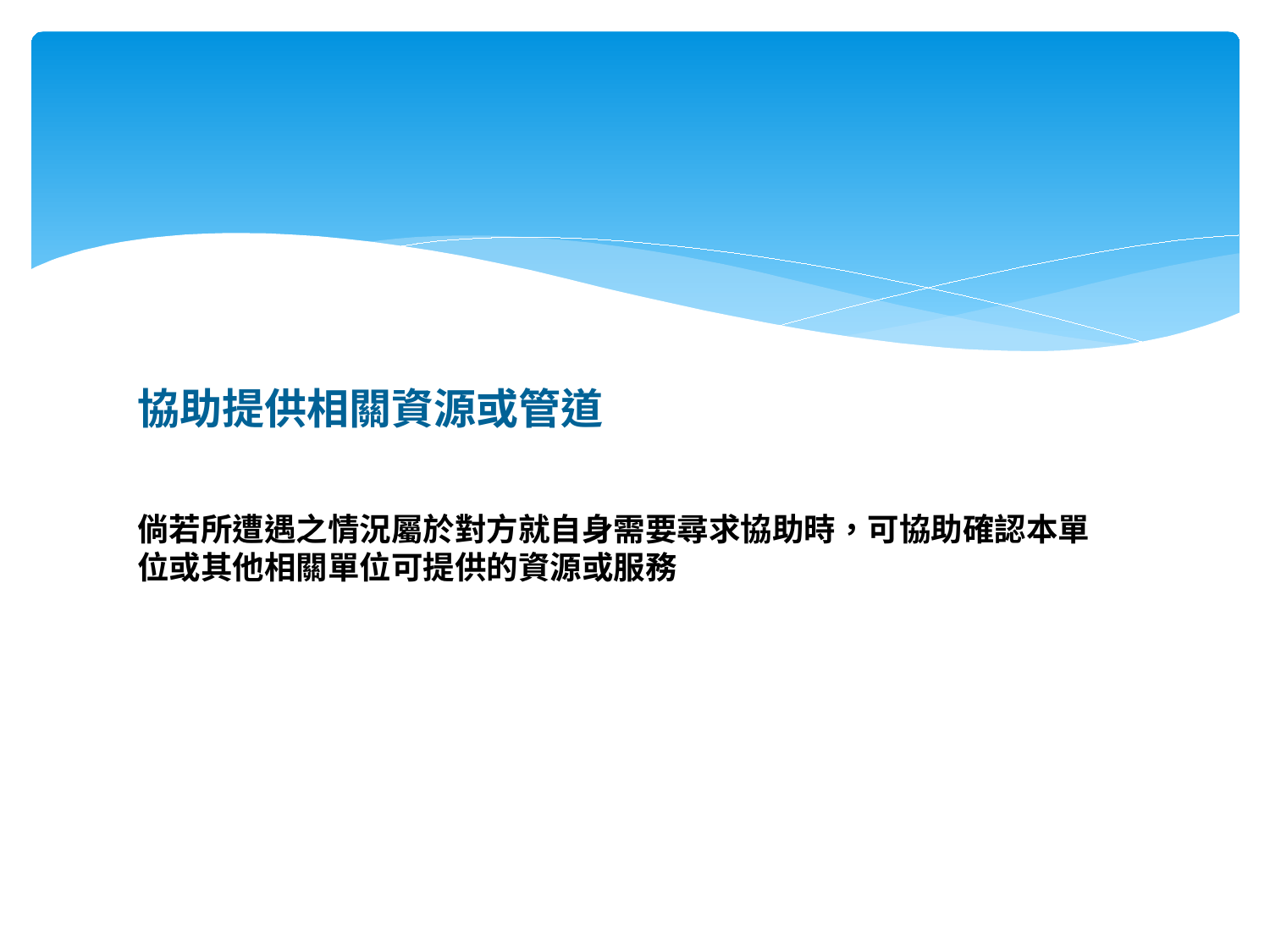

協助提供相關資源或管道

倘若所遭遇之情況屬於對方就自身需要尋求協助時，可協助確認本單位或其他相關單位可提供的資源或服務